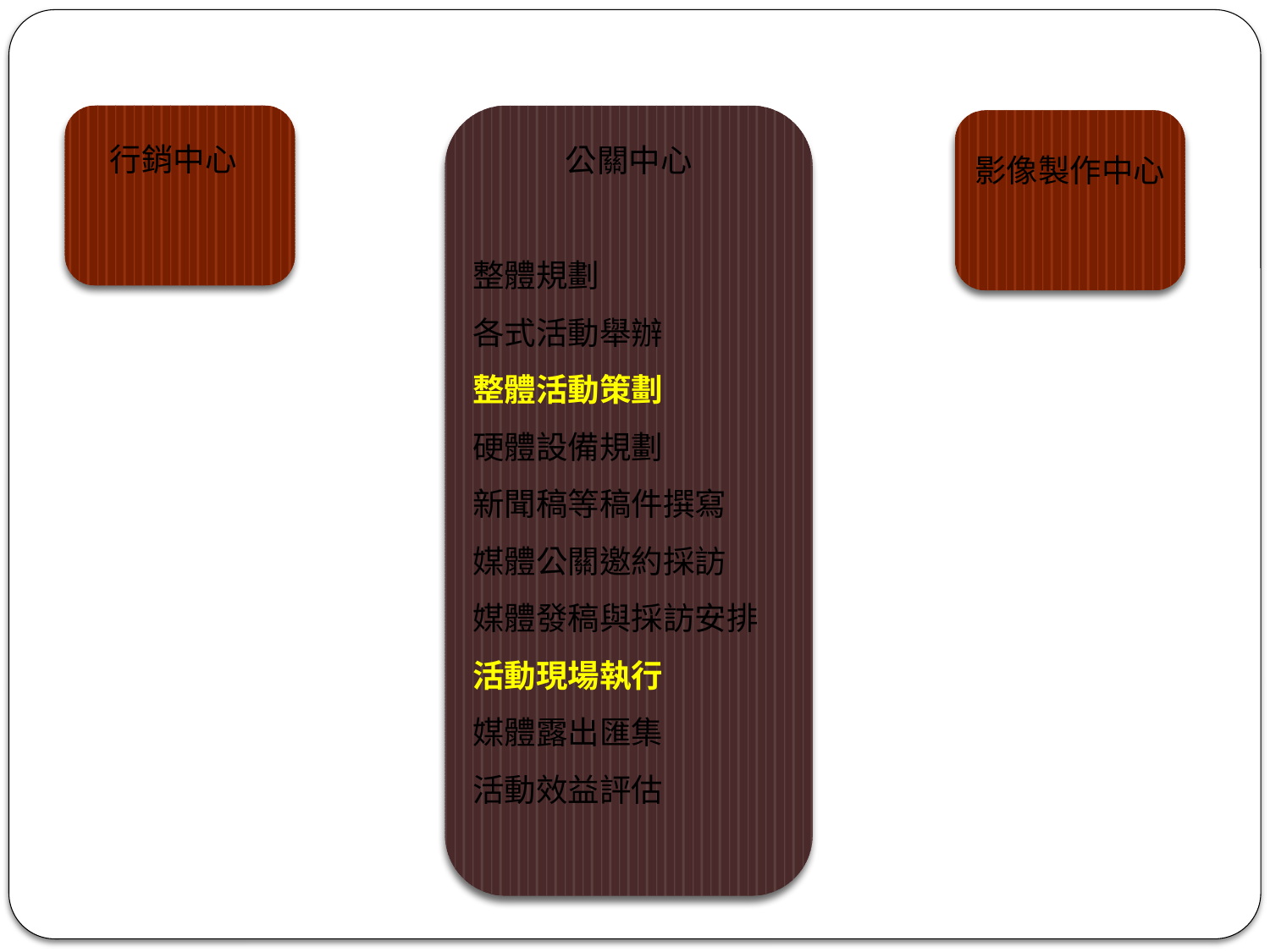

行銷中心
影像製作中心
公關中心
整體規劃
各式活動舉辦
整體活動策劃
硬體設備規劃
新聞稿等稿件撰寫
媒體公關邀約採訪
媒體發稿與採訪安排
活動現場執行
媒體露出匯集
活動效益評估